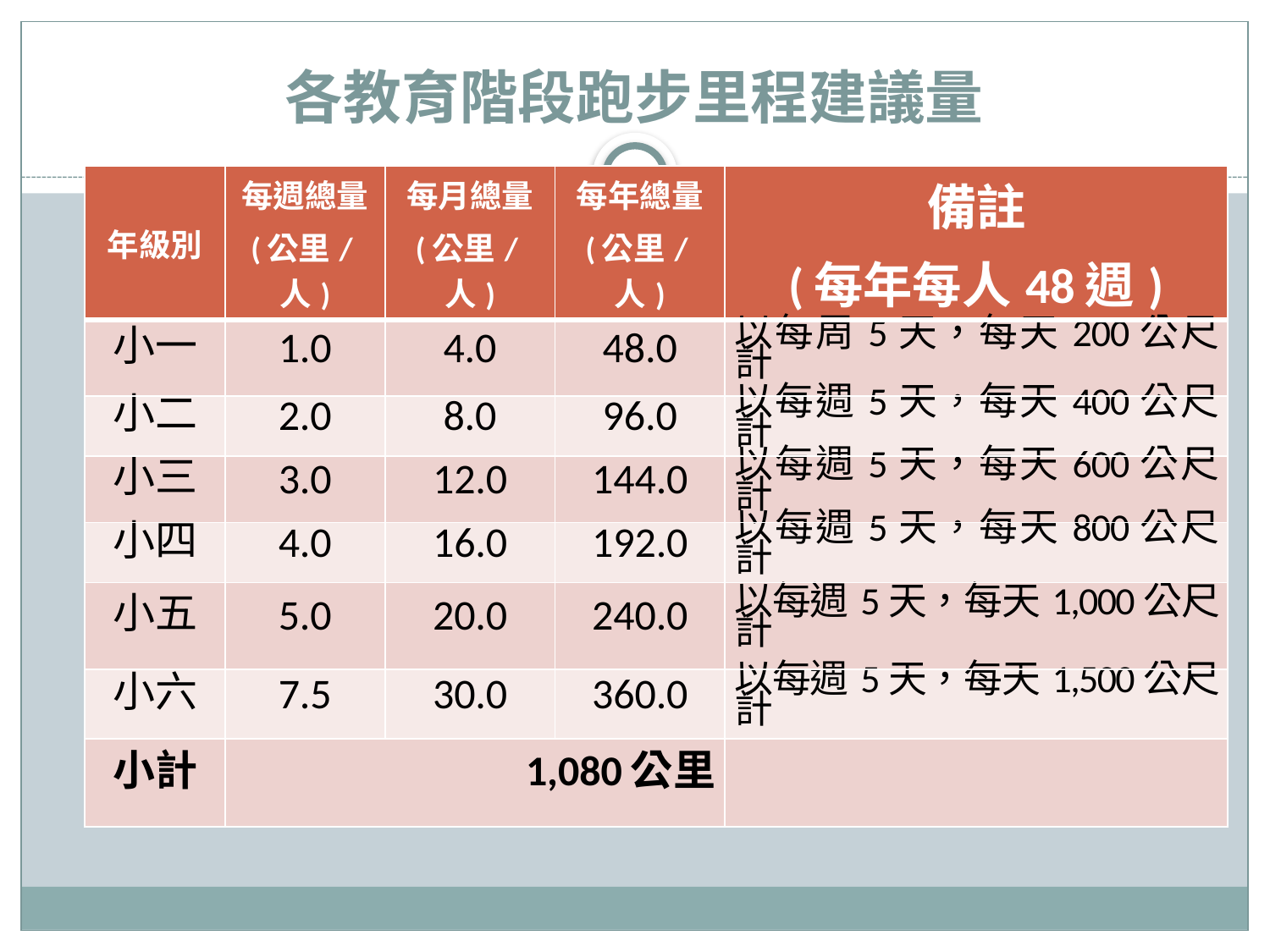

# 各教育階段跑步里程建議量
| 年級別 | 每週總量 (公里/人) | 每月總量 (公里/人) | 每年總量 (公里/人) | 備註 (每年每人48週) |
| --- | --- | --- | --- | --- |
| 小一 | 1.0 | 4.0 | 48.0 | 以每周5天，每天200公尺計 |
| 小二 | 2.0 | 8.0 | 96.0 | 以每週5天，每天400公尺計 |
| 小三 | 3.0 | 12.0 | 144.0 | 以每週5天，每天600公尺計 |
| 小四 | 4.0 | 16.0 | 192.0 | 以每週5天，每天800公尺計 |
| 小五 | 5.0 | 20.0 | 240.0 | 以每週5天，每天1,000公尺計 |
| 小六 | 7.5 | 30.0 | 360.0 | 以每週5天，每天1,500公尺計 |
| 小計 | 1,080公里 |  |  |  |